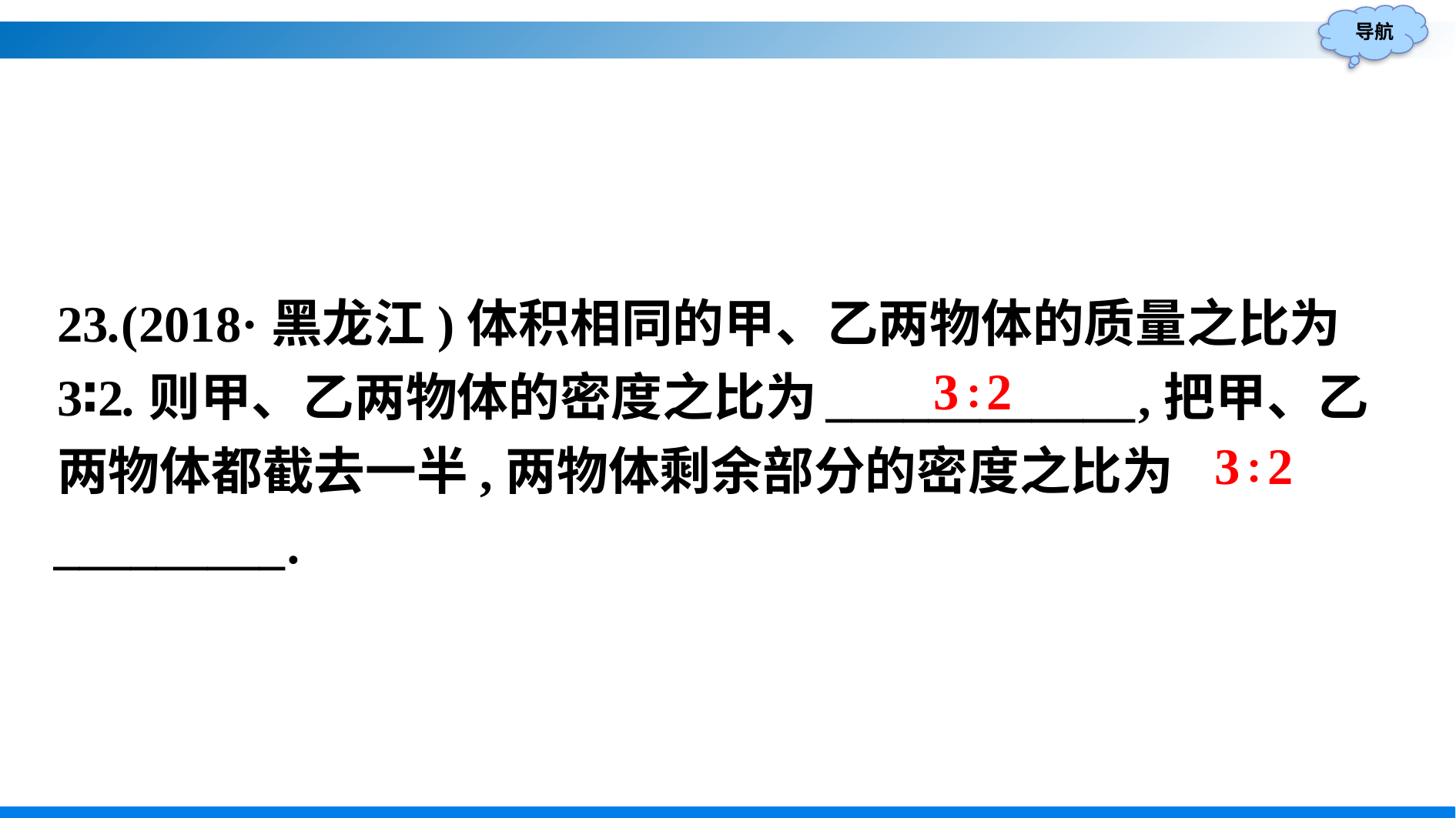

23.(2018·黑龙江)体积相同的甲、乙两物体的质量之比为3∶2.则甲、乙两物体的密度之比为____________,把甲、乙两物体都截去一半,两物体剩余部分的密度之比为_________.
3∶2
3∶2